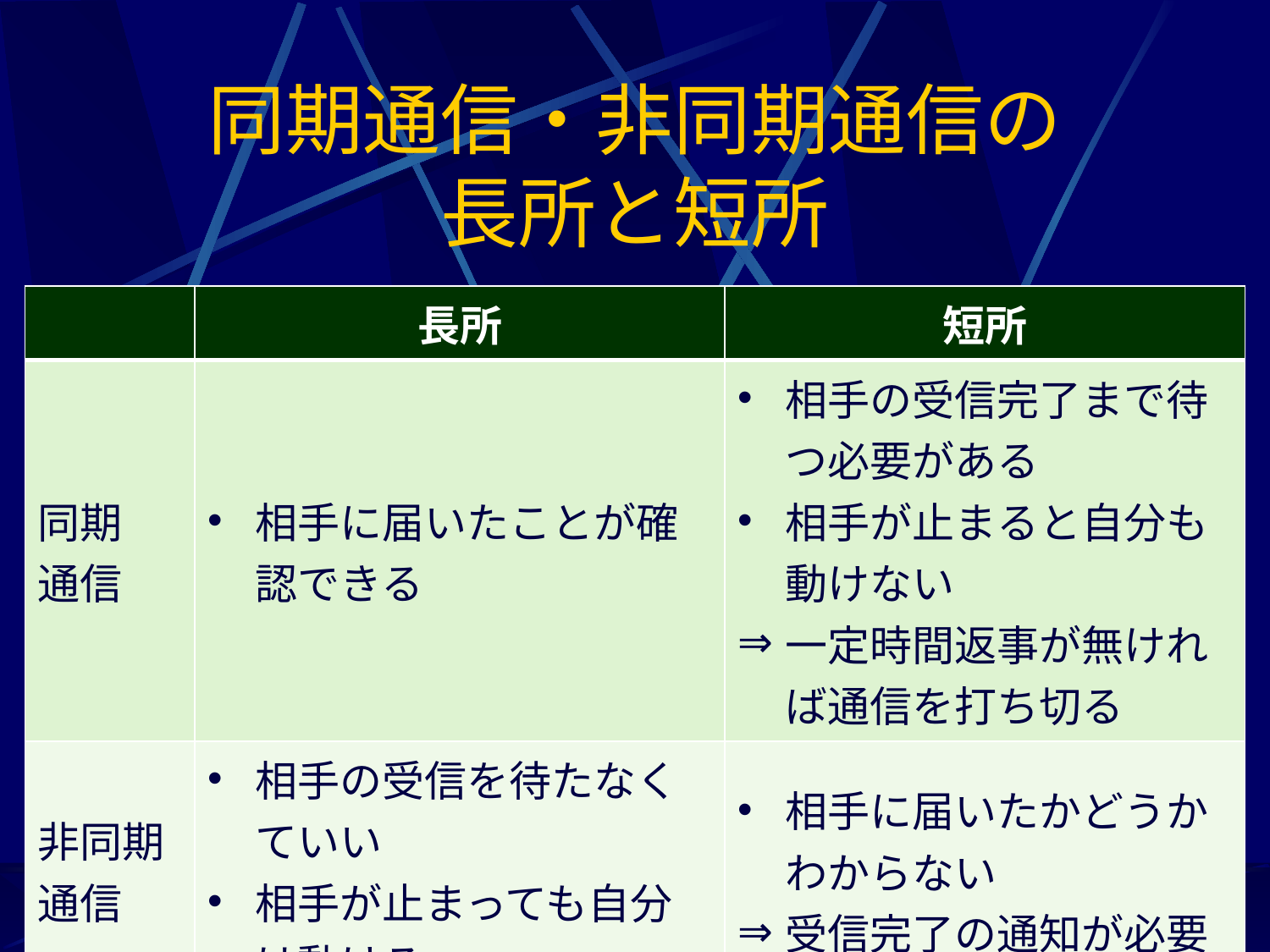

# 同期通信・非同期通信の 長所と短所
|  | 長所 | 短所 |
| --- | --- | --- |
| 同期 通信 | 相手に届いたことが確認できる | 相手の受信完了まで待つ必要がある 相手が止まると自分も動けない 一定時間返事が無ければ通信を打ち切る |
| 非同期 通信 | 相手の受信を待たなくていい 相手が止まっても自分は動ける | 相手に届いたかどうかわからない 受信完了の通知が必要 |